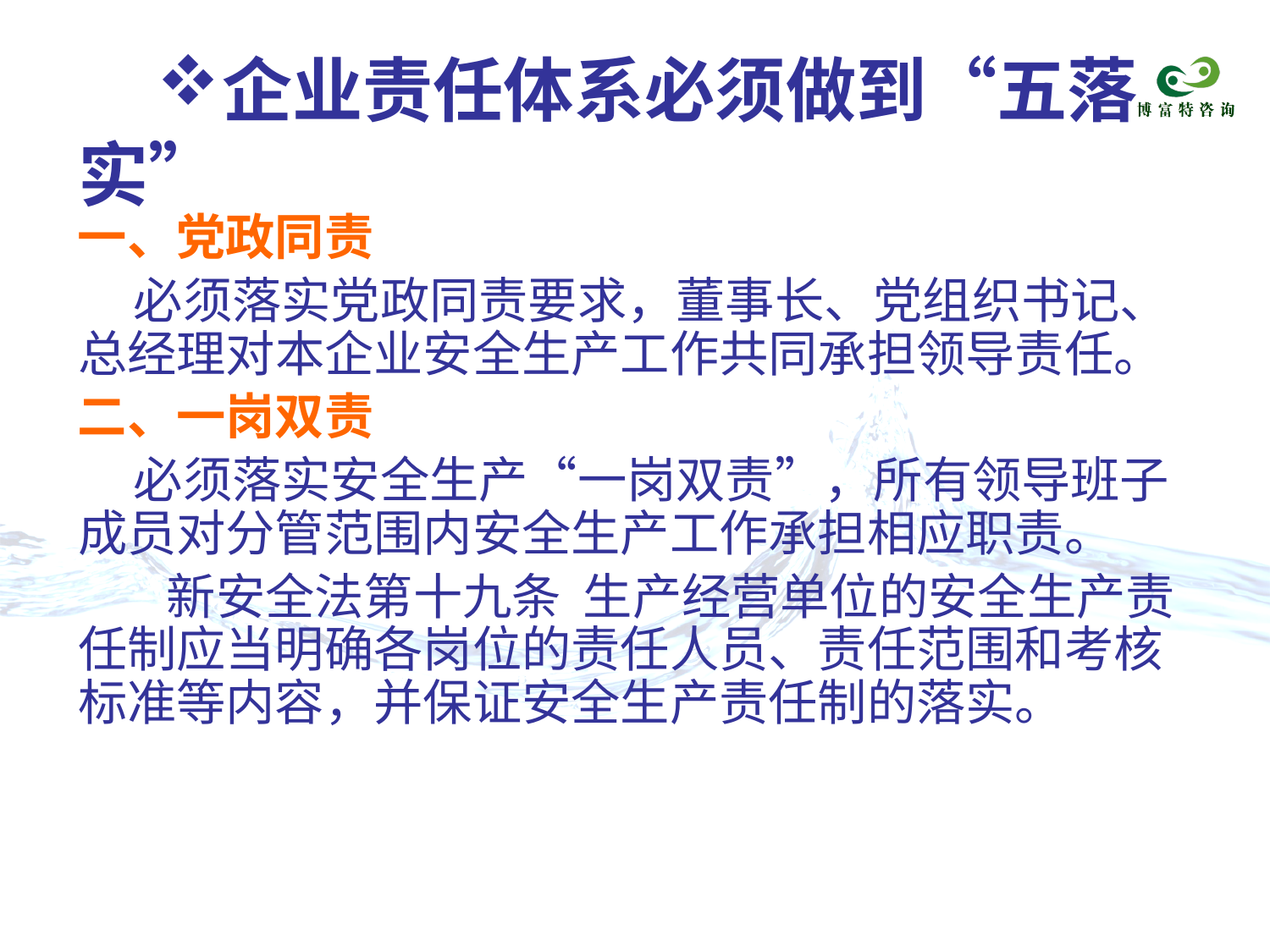

企业责任体系必须做到“五落实”
一、党政同责
    必须落实党政同责要求，董事长、党组织书记、总经理对本企业安全生产工作共同承担领导责任。
二、一岗双责
    必须落实安全生产“一岗双责”，所有领导班子成员对分管范围内安全生产工作承担相应职责。
       新安全法第十九条  生产经营单位的安全生产责任制应当明确各岗位的责任人员、责任范围和考核标准等内容，并保证安全生产责任制的落实。